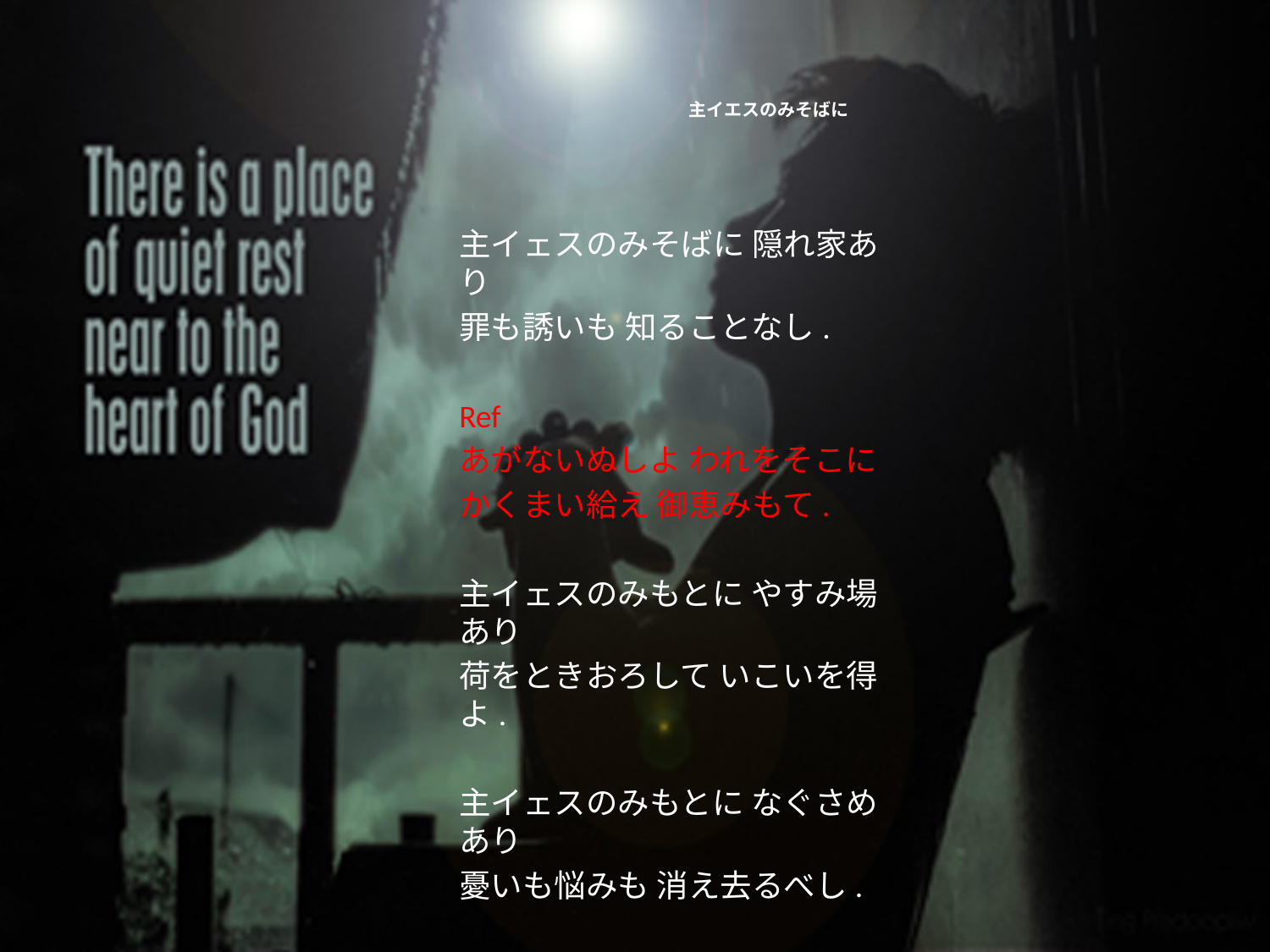

# 主イエスのみそばに
主イェスのみそばに 隠れ家あり
罪も誘いも 知ることなし.

Ref
あがないぬしよ われをそこに
かくまい給え 御恵みもて.

主イェスのみもとに やすみ場あり
荷をときおろして いこいを得よ.

主イェスのみもとに なぐさめあり
憂いも悩みも 消え去るべし.

主イェスは医者なり その御手もて
いかなる傷をも 癒し給わん.